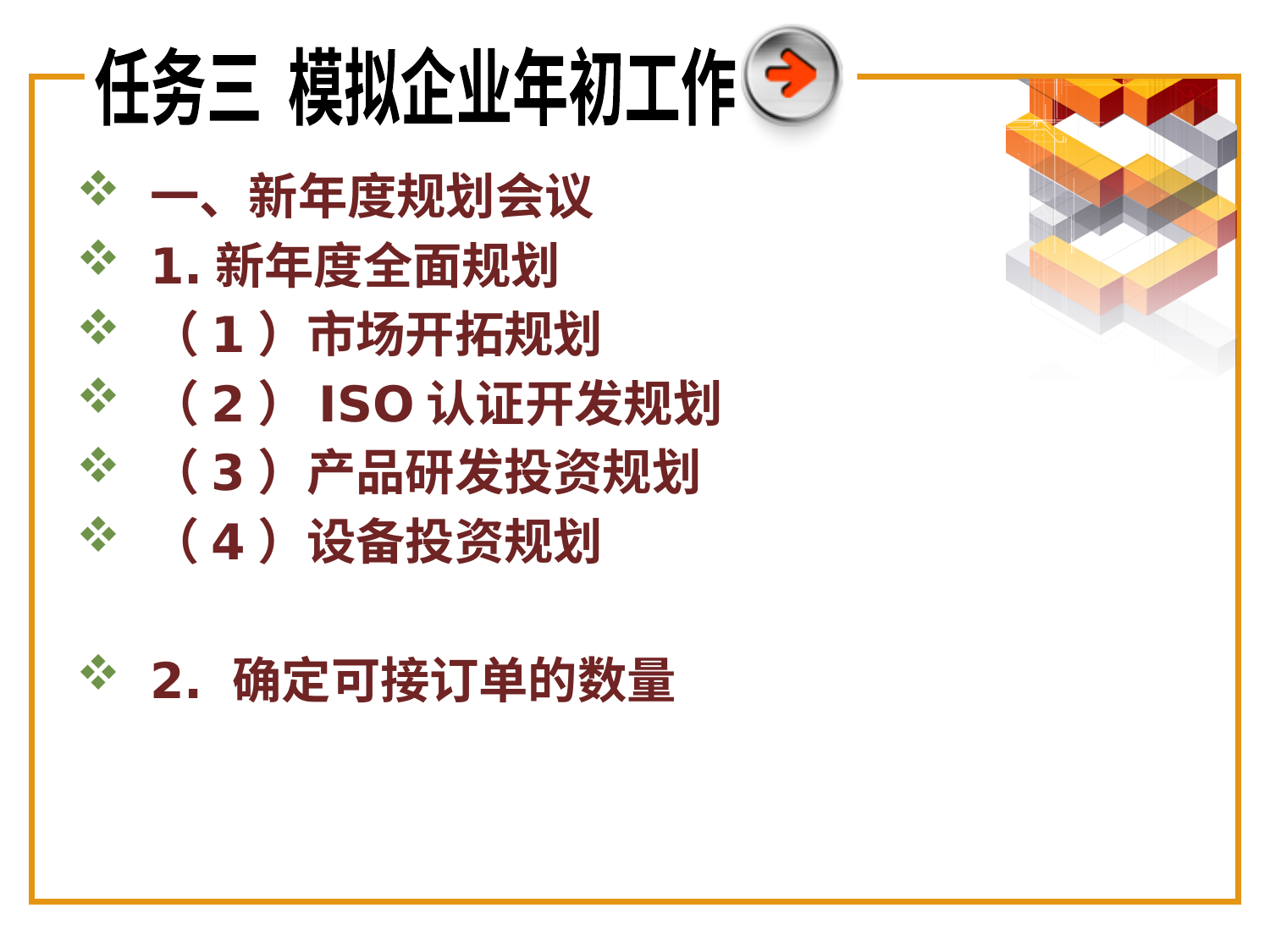

任务三  模拟企业年初工作
一、新年度规划会议
1.新年度全面规划
（1）市场开拓规划
（2）ISO认证开发规划
（3）产品研发投资规划
（4）设备投资规划

2. 确定可接订单的数量